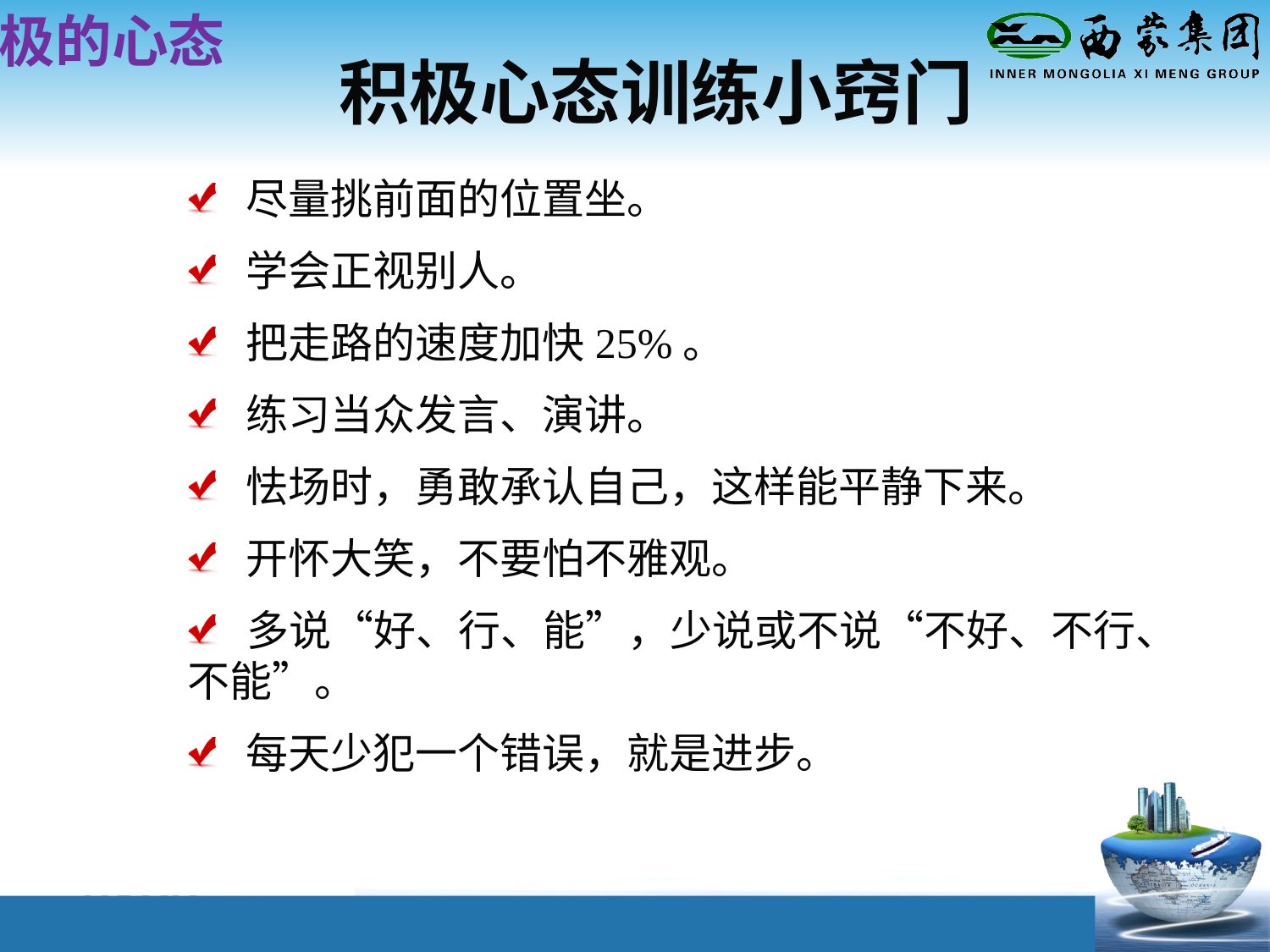

积极的心态
积极心态训练小窍门
  尽量挑前面的位置坐。
  学会正视别人。
  把走路的速度加快25%。
  练习当众发言、演讲。
  怯场时，勇敢承认自己，这样能平静下来。
  开怀大笑，不要怕不雅观。
  多说“好、行、能”，少说或不说“不好、不行、不能”。
  每天少犯一个错误，就是进步。